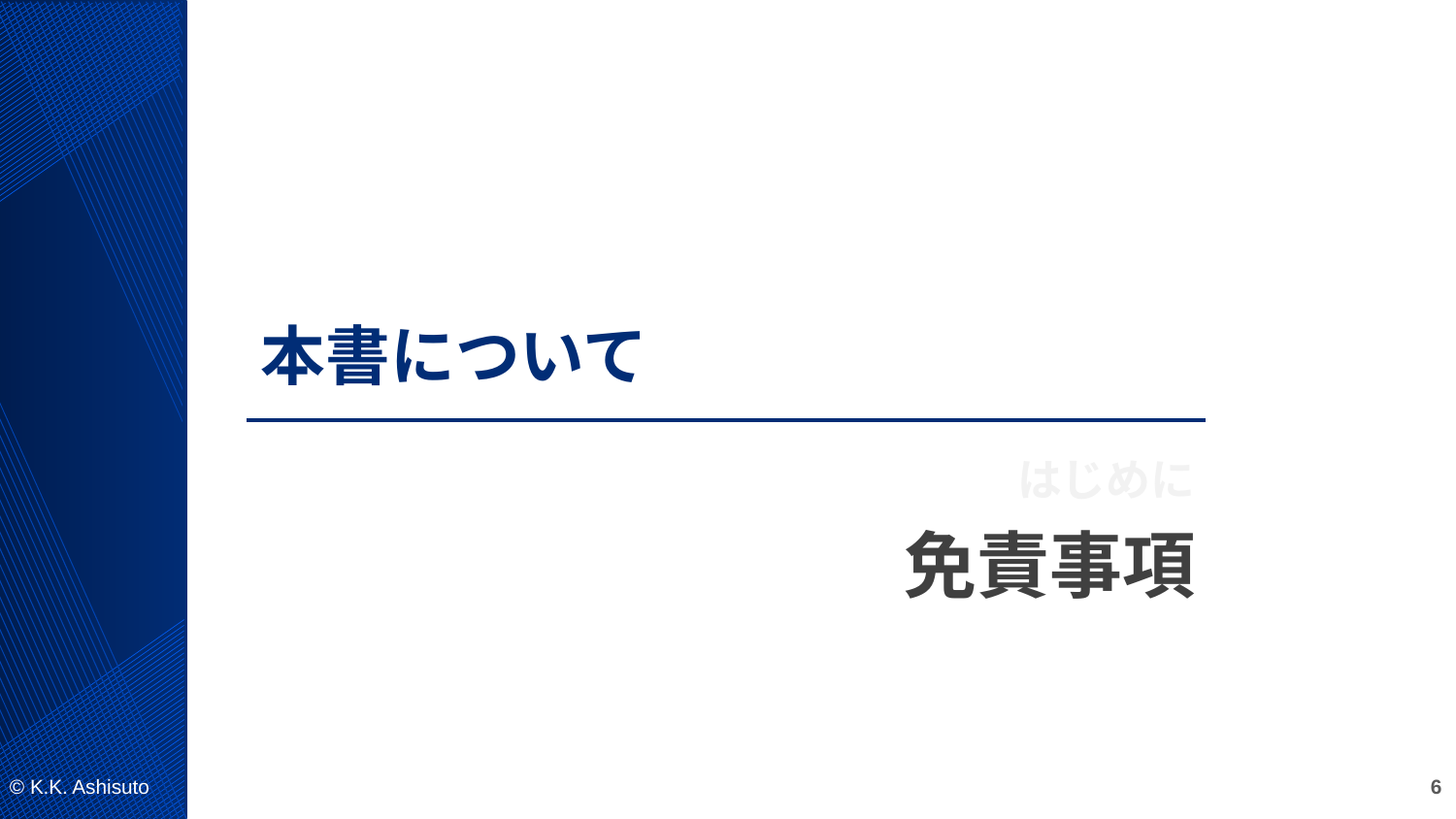

# 本書について
はじめに
免責事項
6
© K.K. Ashisuto